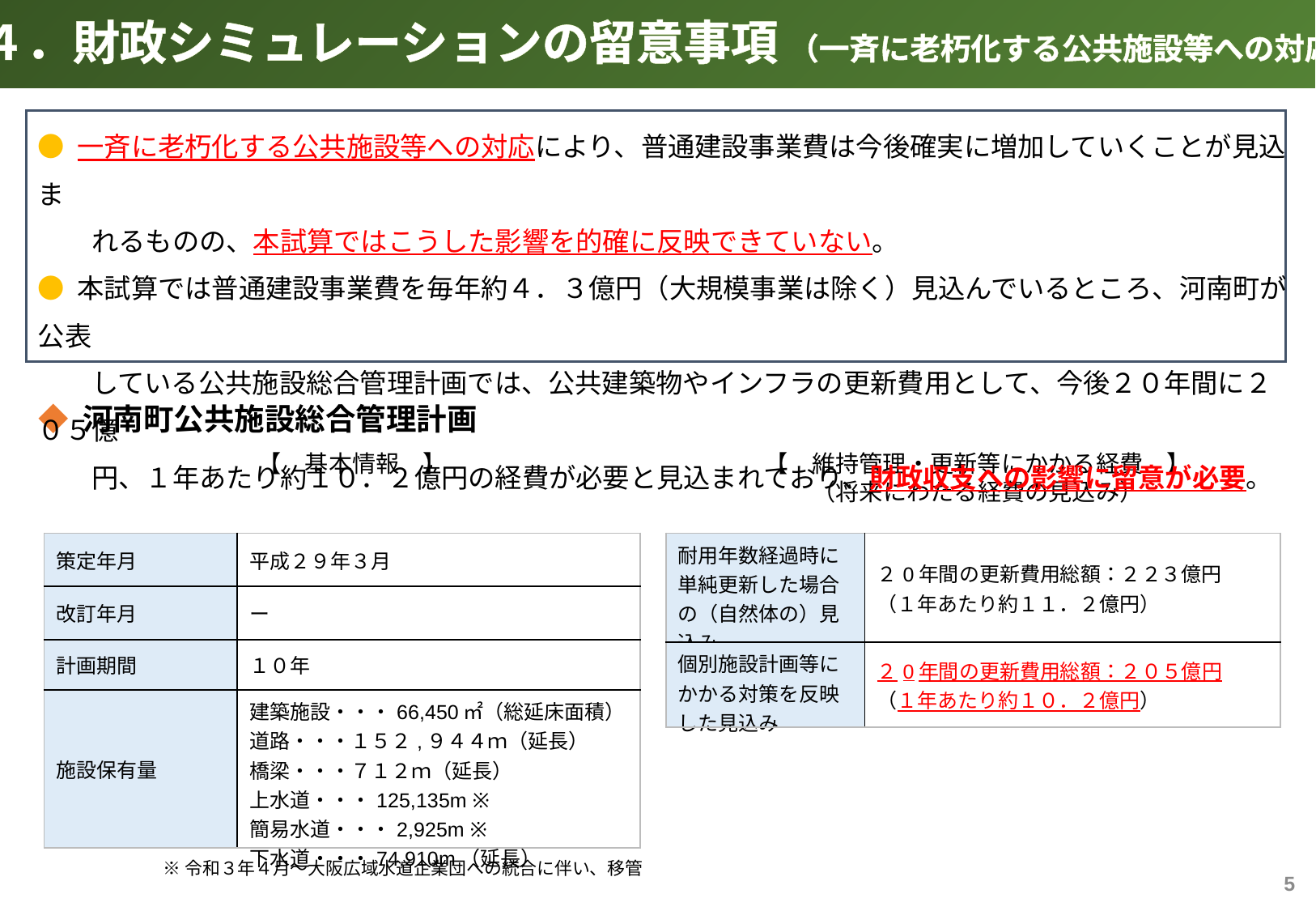

４．財政シミュレーションの留意事項 （一斉に老朽化する公共施設等への対応）
● 一斉に老朽化する公共施設等への対応により、普通建設事業費は今後確実に増加していくことが見込ま
　　れるものの、本試算ではこうした影響を的確に反映できていない。
● 本試算では普通建設事業費を毎年約４．３億円（大規模事業は除く）見込んでいるところ、河南町が公表
　　している公共施設総合管理計画では、公共建築物やインフラの更新費用として、今後２０年間に２０５億
　　円、１年あたり約１０．２億円の経費が必要と見込まれており、財政収支への影響に留意が必要。

◆ 河南町公共施設総合管理計画
【　基本情報　】
【　維持管理・更新等にかかる経費　】
（将来にわたる経費の見込み）
| 策定年月 | 平成２９年３月 |
| --- | --- |
| 改訂年月 | ー |
| 計画期間 | １０年 |
| 施設保有量 | 建築施設・・・66,450㎡（総延床面積） 道路・・・１５２,９４４ｍ（延長） 橋梁・・・７１２ｍ（延長） 上水道・・・125,135m ※ 簡易水道・・・2,925m ※ 下水道・・・74,910m（延長） |
| 耐用年数経過時に単純更新した場合の（自然体の）見込み | ２0年間の更新費用総額：２２３億円 （１年あたり約１１．２億円） |
| --- | --- |
| 個別施設計画等にかかる対策を反映した見込み | ２0年間の更新費用総額：２０５億円 （１年あたり約１０．２億円） |
※令和３年４月～大阪広域水道企業団への統合に伴い、移管
5